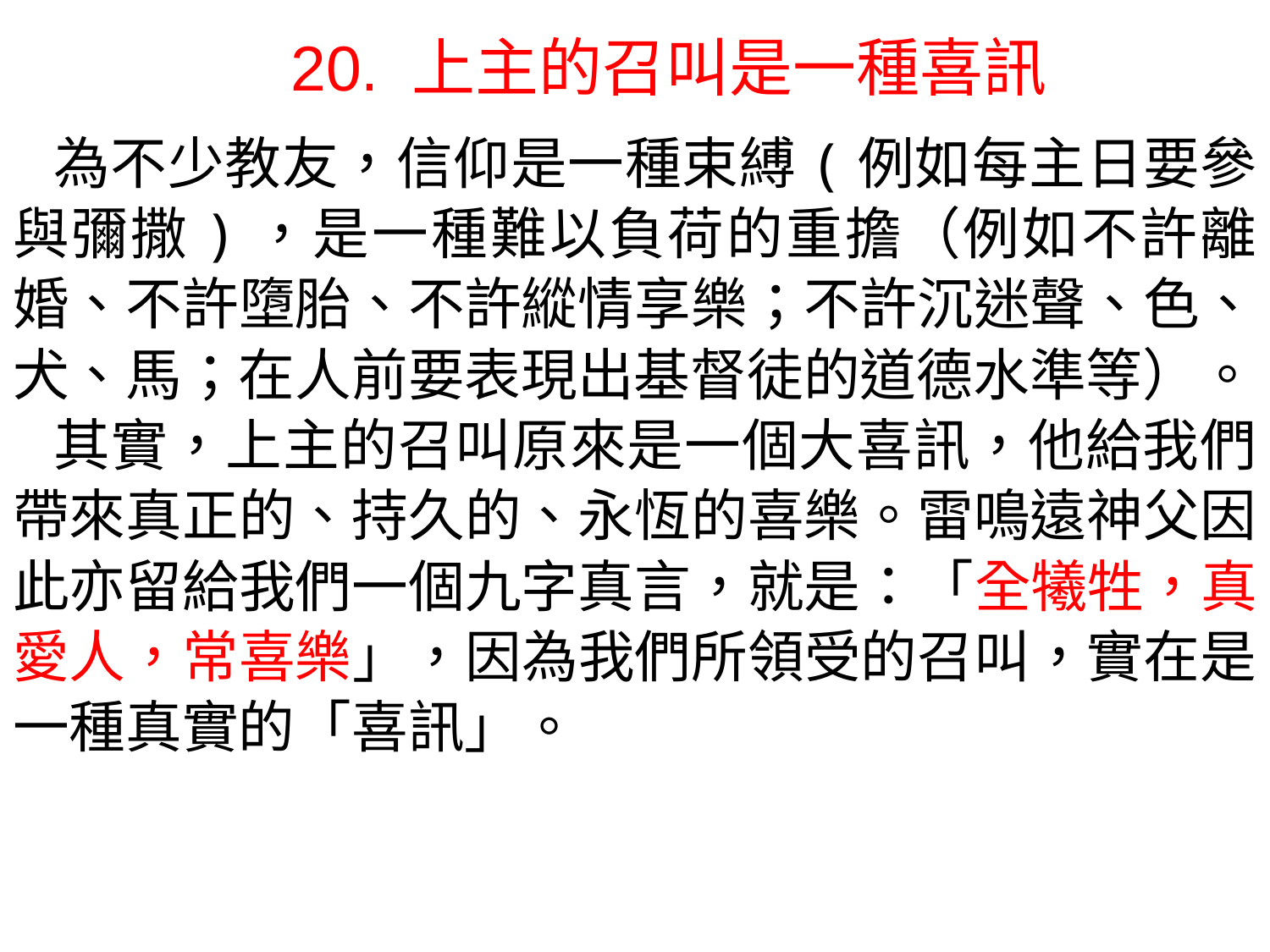

20. 上主的召叫是一種喜訊
  為不少教友，信仰是一種束縛(例如每主日要參與彌撒)，是一種難以負荷的重擔（例如不許離婚、不許墮胎、不許縱情享樂；不許沉迷聲、色、犬、馬；在人前要表現出基督徒的道德水準等）。
  其實，上主的召叫原來是一個大喜訊，他給我們帶來真正的、持久的、永恆的喜樂。雷鳴遠神父因此亦留給我們一個九字真言，就是：「全犧牲，真愛人，常喜樂」，因為我們所領受的召叫，實在是一種真實的「喜訊」。